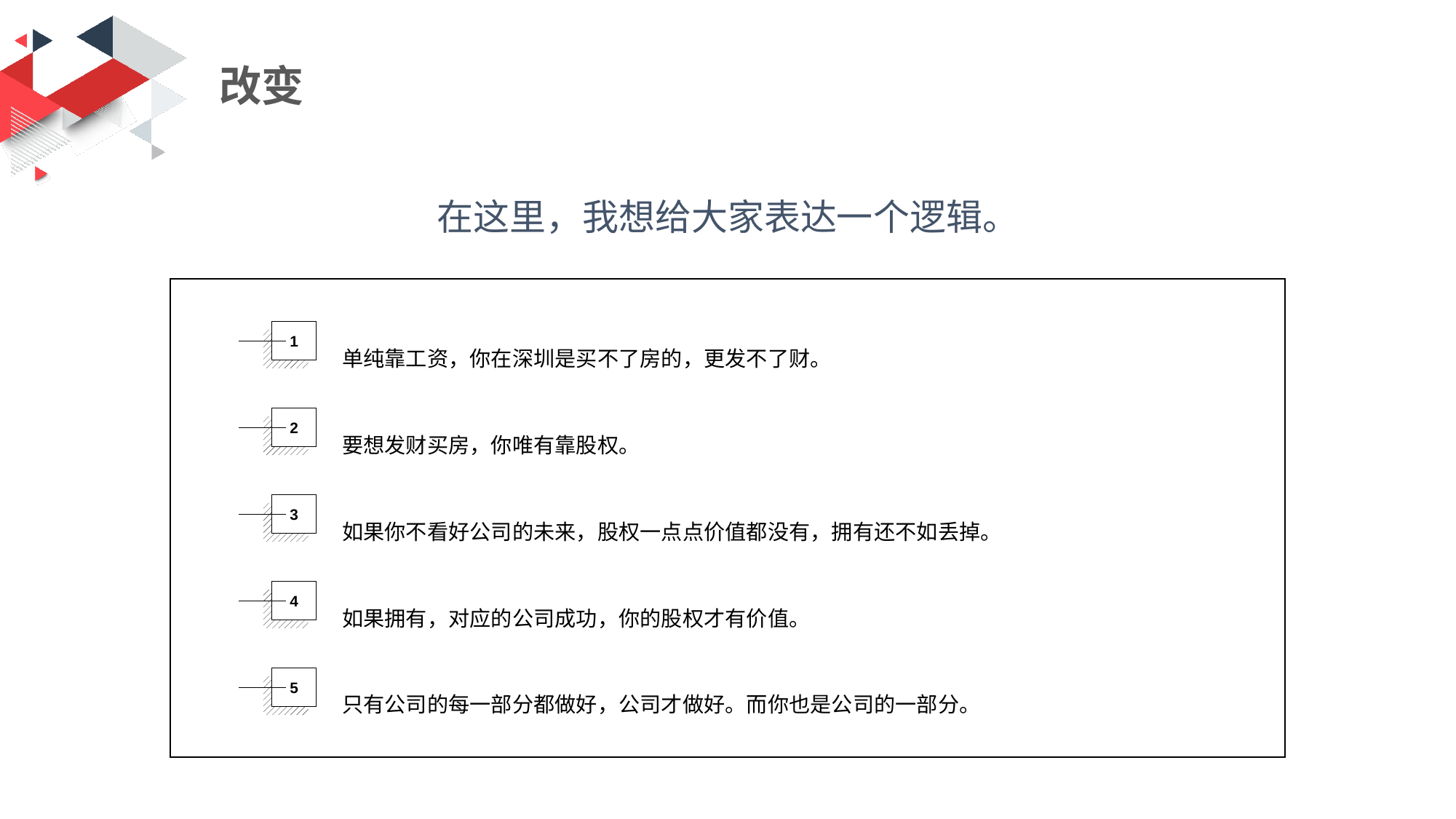

改变
在这里，我想给大家表达一个逻辑。
单纯靠工资，你在深圳是买不了房的，更发不了财。
要想发财买房，你唯有靠股权。
如果你不看好公司的未来，股权一点点价值都没有，拥有还不如丢掉。
如果拥有，对应的公司成功，你的股权才有价值。
只有公司的每一部分都做好，公司才做好。而你也是公司的一部分。

1

2

3

4

5